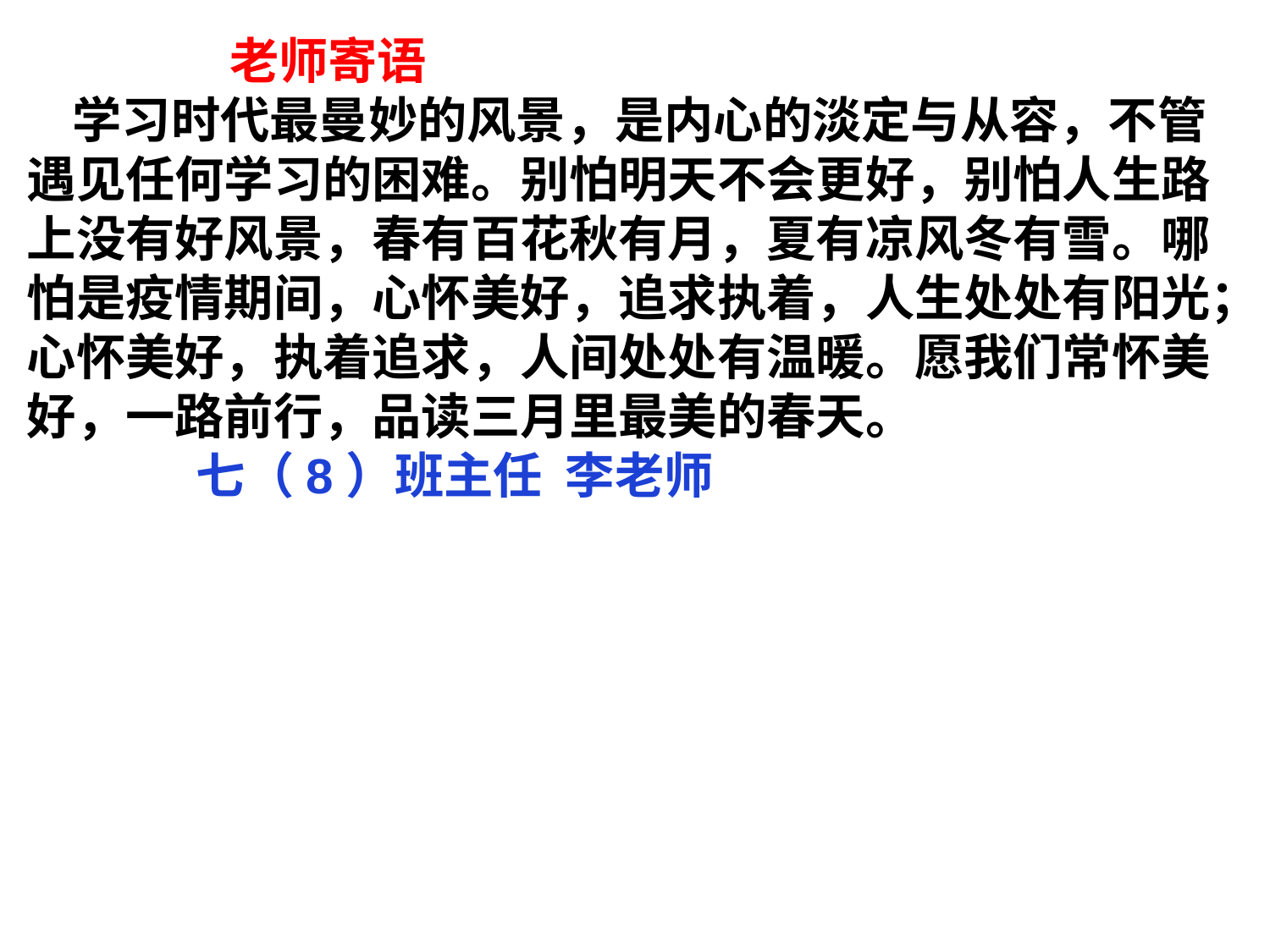

老师寄语
   学习时代最曼妙的风景，是内心的淡定与从容，不管遇见任何学习的困难。别怕明天不会更好，别怕人生路上没有好风景，春有百花秋有月，夏有凉风冬有雪。哪怕是疫情期间，心怀美好，追求执着，人生处处有阳光；心怀美好，执着追求，人间处处有温暖。愿我们常怀美好，一路前行，品读三月里最美的春天。
              七（8）班主任  李老师